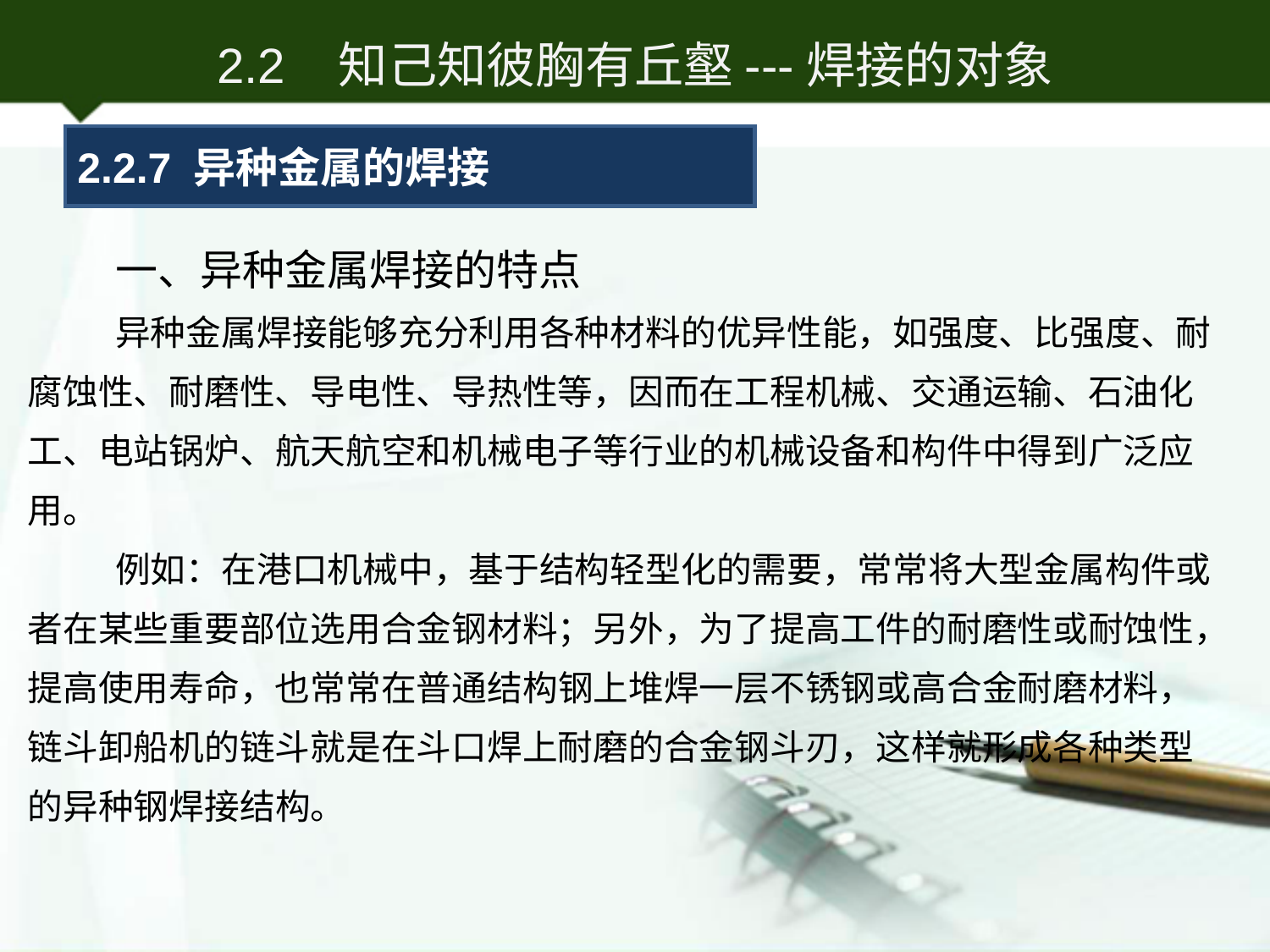

2.2   知己知彼胸有丘壑---焊接的对象
2.2.7 异种金属的焊接
一、异种金属焊接的特点
异种金属焊接能够充分利用各种材料的优异性能，如强度、比强度、耐腐蚀性、耐磨性、导电性、导热性等，因而在工程机械、交通运输、石油化工、电站锅炉、航天航空和机械电子等行业的机械设备和构件中得到广泛应用。
例如：在港口机械中，基于结构轻型化的需要，常常将大型金属构件或者在某些重要部位选用合金钢材料；另外，为了提高工件的耐磨性或耐蚀性，提高使用寿命，也常常在普通结构钢上堆焊一层不锈钢或高合金耐磨材料，链斗卸船机的链斗就是在斗口焊上耐磨的合金钢斗刃，这样就形成各种类型的异种钢焊接结构。